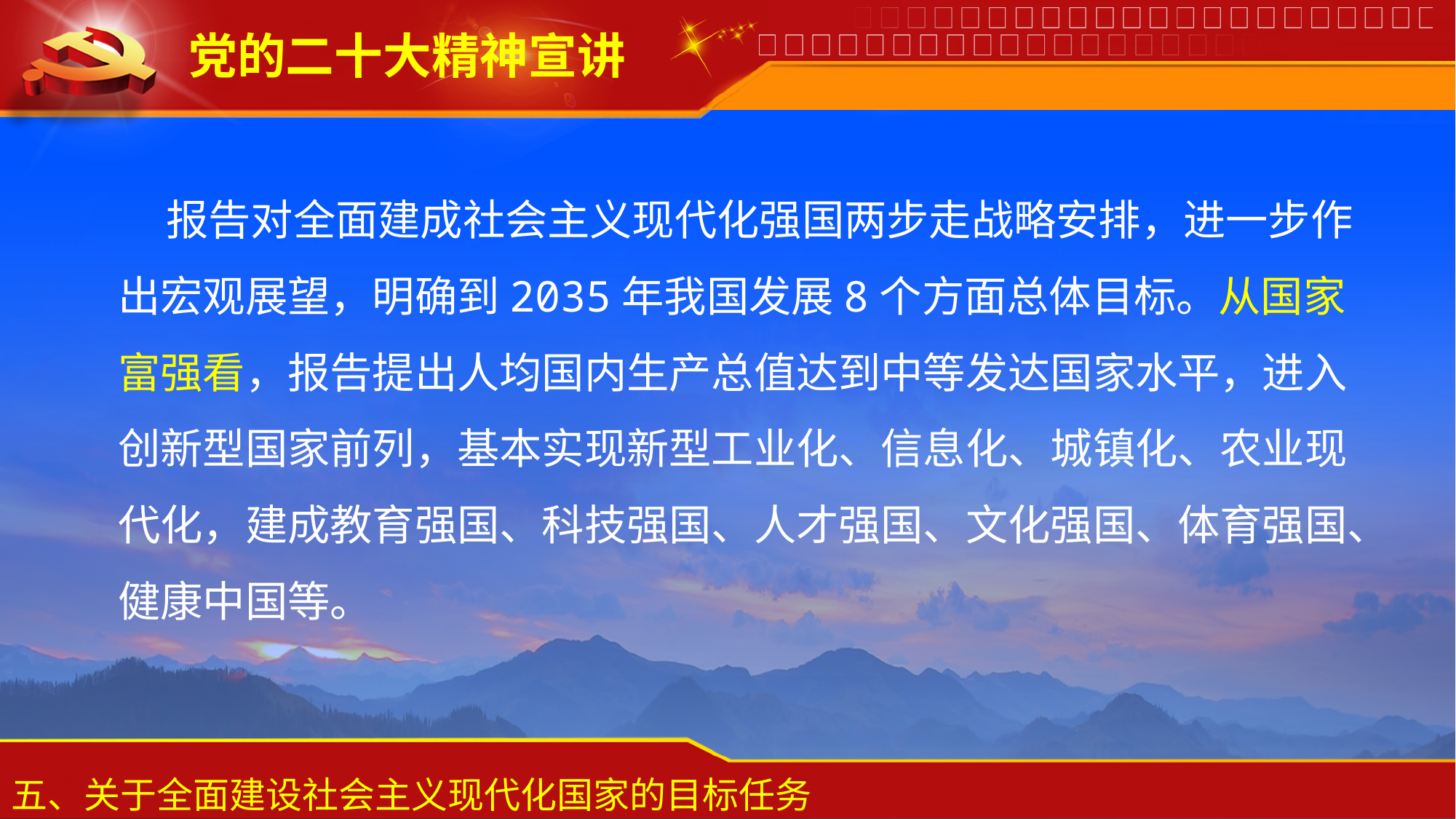

党的二十大精神宣讲
    报告对全面建成社会主义现代化强国两步走战略安排，进一步作出宏观展望，明确到2035年我国发展8个方面总体目标。从国家富强看，报告提出人均国内生产总值达到中等发达国家水平，进入创新型国家前列，基本实现新型工业化、信息化、城镇化、农业现代化，建成教育强国、科技强国、人才强国、文化强国、体育强国、健康中国等。
五、关于全面建设社会主义现代化国家的目标任务